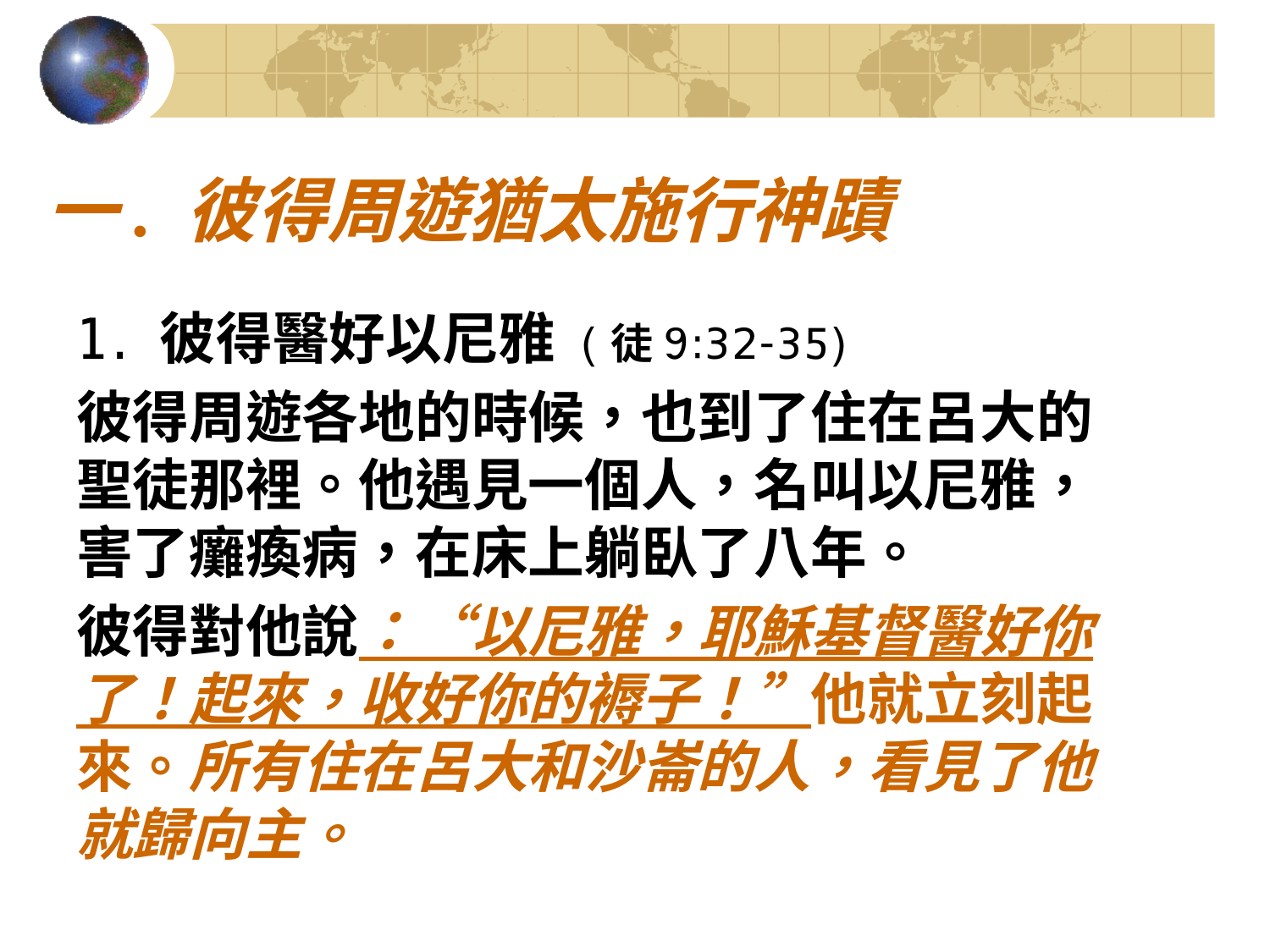

# 一. 彼得周遊猶太施行神蹟
1. 彼得醫好以尼雅 (徒9:32-35)
彼得周遊各地的時候，也到了住在呂大的聖徒那裡。他遇見一個人，名叫以尼雅，害了癱瘓病，在床上躺臥了八年。
彼得對他說：“以尼雅，耶穌基督醫好你了！起來，收好你的褥子！”他就立刻起來。所有住在呂大和沙崙的人，看見了他就歸向主。